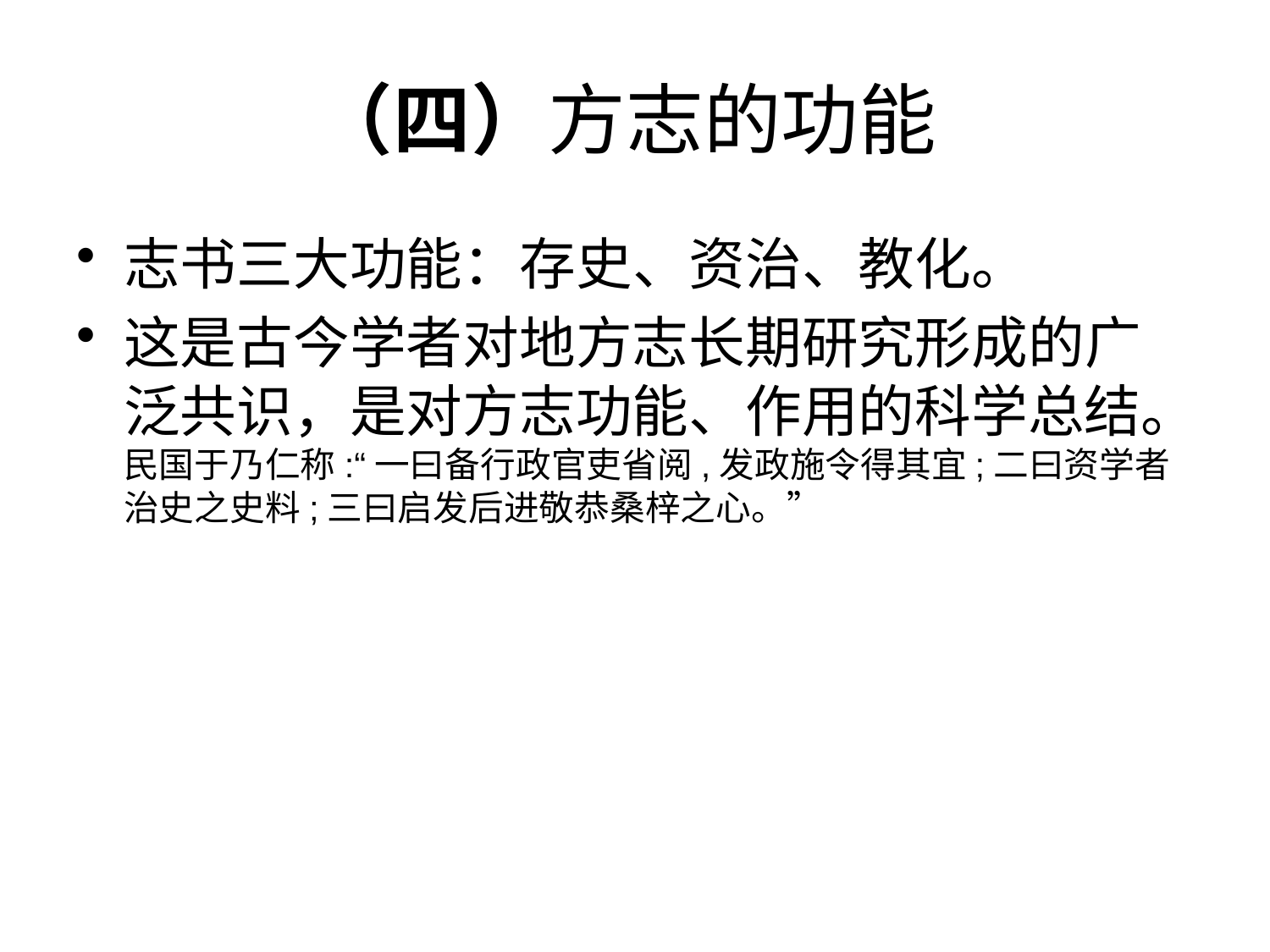

# （四）方志的功能
志书三大功能：存史、资治、教化。
这是古今学者对地方志长期研究形成的广泛共识，是对方志功能、作用的科学总结。民国于乃仁称:“一曰备行政官吏省阅,发政施令得其宜;二曰资学者治史之史料;三曰启发后进敬恭桑梓之心。”